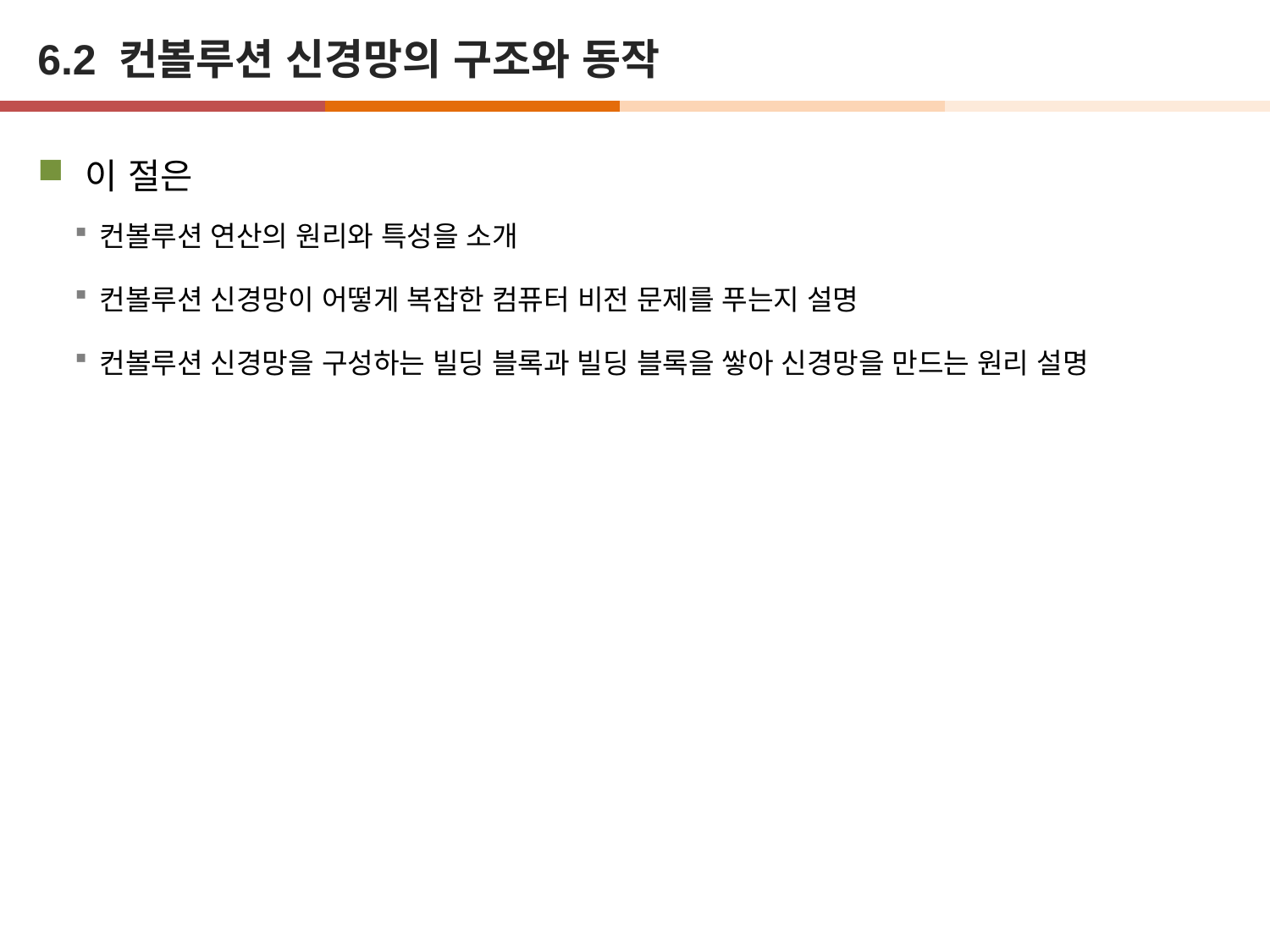

# 6.2 컨볼루션 신경망의 구조와 동작
이 절은
컨볼루션 연산의 원리와 특성을 소개
컨볼루션 신경망이 어떻게 복잡한 컴퓨터 비전 문제를 푸는지 설명
컨볼루션 신경망을 구성하는 빌딩 블록과 빌딩 블록을 쌓아 신경망을 만드는 원리 설명